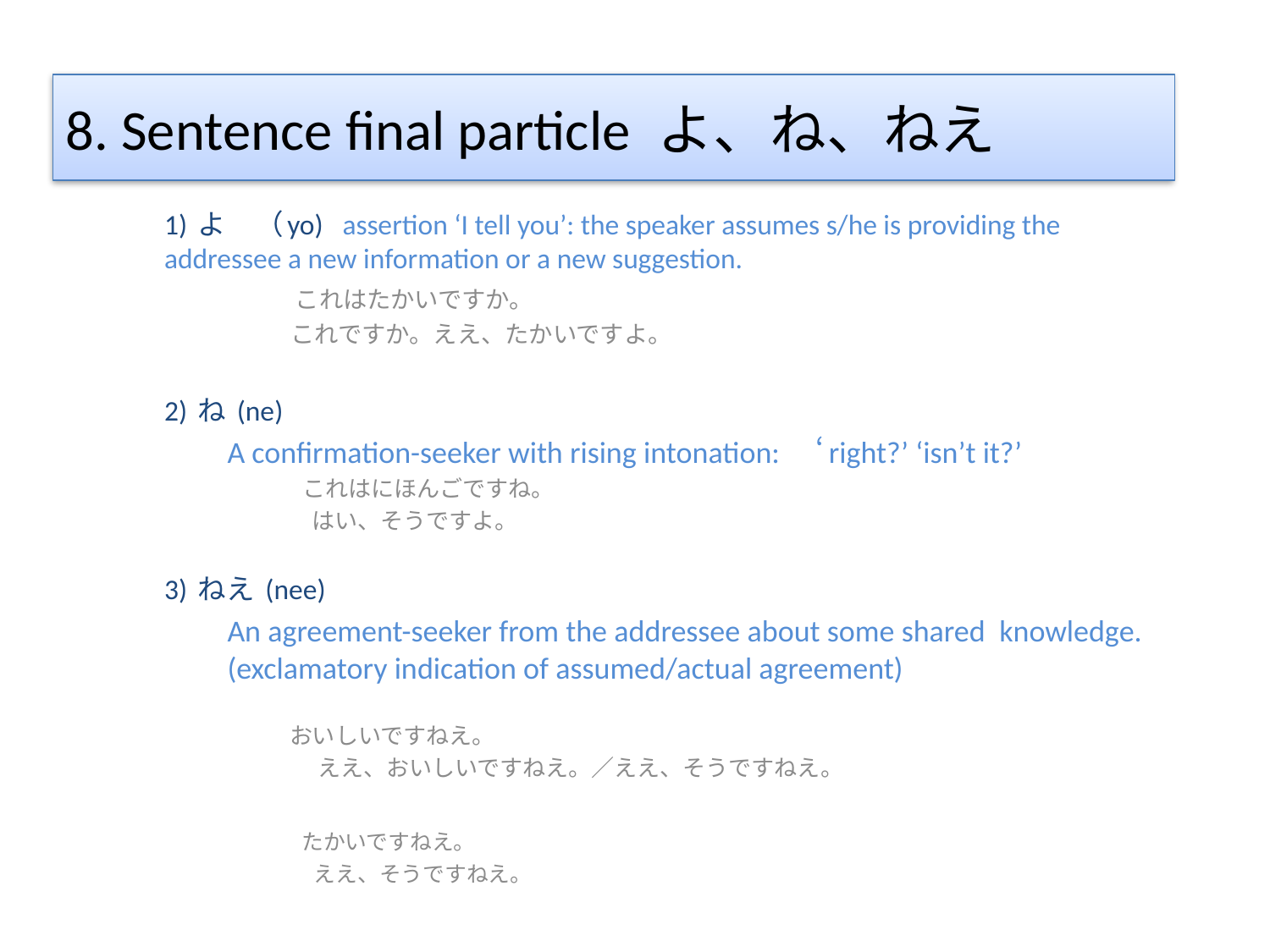

# 8. Sentence final particle よ、ね、ねえ
1) よ　（yo)   assertion ‘I tell you’: the speaker assumes s/he is providing the addressee a new information or a new suggestion.
	　　これはたかいですか。
	　　これですか。ええ、たかいですよ。

2) ね (ne)
A confirmation-seeker with rising intonation:　‘right?’ ‘isn’t it?’
	  　　これはにほんごですね。
	　　　はい、そうですよ。

3) ねえ (nee)
An agreement-seeker from the addressee about some shared  knowledge.   (exclamatory indication of assumed/actual agreement)

                        おいしいですねえ。
	    　 　ええ、おいしいですねえ。／ええ、そうですねえ。

	        たかいですねえ。
	    　 　ええ、そうですねえ。